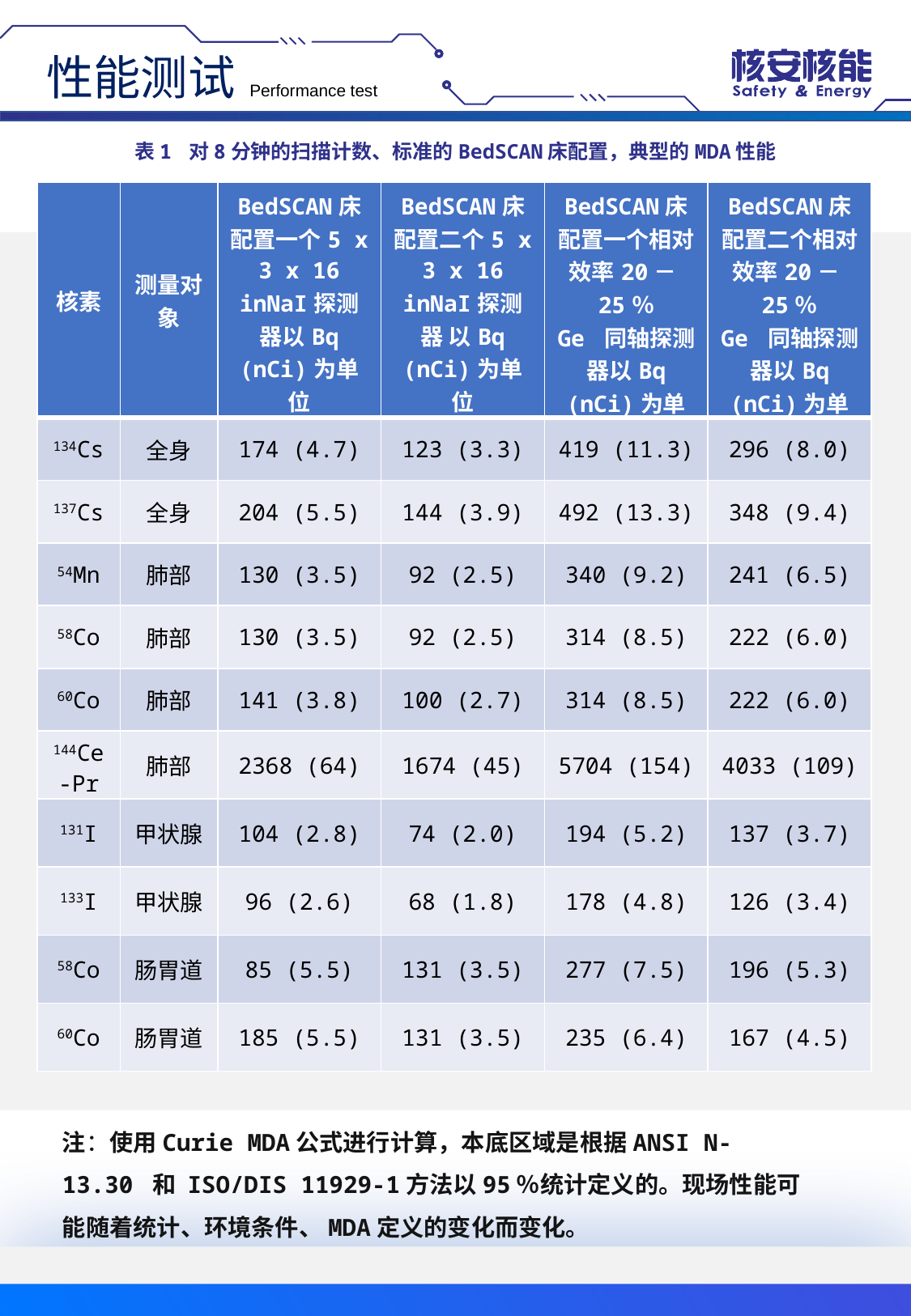

性能测试

Performance test

表1 对8分钟的扫描计数、标准的BedSCAN床配置，典型的MDA性能
| 核素 | 测量对象 | BedSCAN床配置一个5 x 3 x 16 inNaI探测器以Bq (nCi)为单位 | BedSCAN床配置二个5 x 3 x 16 inNaI探测器 以Bq (nCi)为单位 | BedSCAN床 配置一个相对效率20－25％ Ge 同轴探测器以Bq (nCi)为单位 | BedSCAN床 配置二个相对效率20－25％ Ge 同轴探测器以Bq (nCi)为单位 |
| --- | --- | --- | --- | --- | --- |
| 134Cs | 全身 | 174 (4.7) | 123 (3.3) | 419 (11.3) | 296 (8.0) |
| 137Cs | 全身 | 204 (5.5) | 144 (3.9) | 492 (13.3) | 348 (9.4) |
| 54Mn | 肺部 | 130 (3.5) | 92 (2.5) | 340 (9.2) | 241 (6.5) |
| 58Co | 肺部 | 130 (3.5) | 92 (2.5) | 314 (8.5) | 222 (6.0) |
| 60Co | 肺部 | 141 (3.8) | 100 (2.7) | 314 (8.5) | 222 (6.0) |
| 144Ce-Pr | 肺部 | 2368 (64) | 1674 (45) | 5704 (154) | 4033 (109) |
| 131I | 甲状腺 | 104 (2.8) | 74 (2.0) | 194 (5.2) | 137 (3.7) |
| 133I | 甲状腺 | 96 (2.6) | 68 (1.8) | 178 (4.8) | 126 (3.4) |
| 58Co | 肠胃道 | 85 (5.5) | 131 (3.5) | 277 (7.5) | 196 (5.3) |
| 60Co | 肠胃道 | 185 (5.5) | 131 (3.5) | 235 (6.4) | 167 (4.5) |

注：使用Curie MDA公式进行计算，本底区域是根据ANSI N-13.30 和 ISO/DIS 11929-1方法以95％统计定义的。现场性能可能随着统计、环境条件、MDA定义的变化而变化。